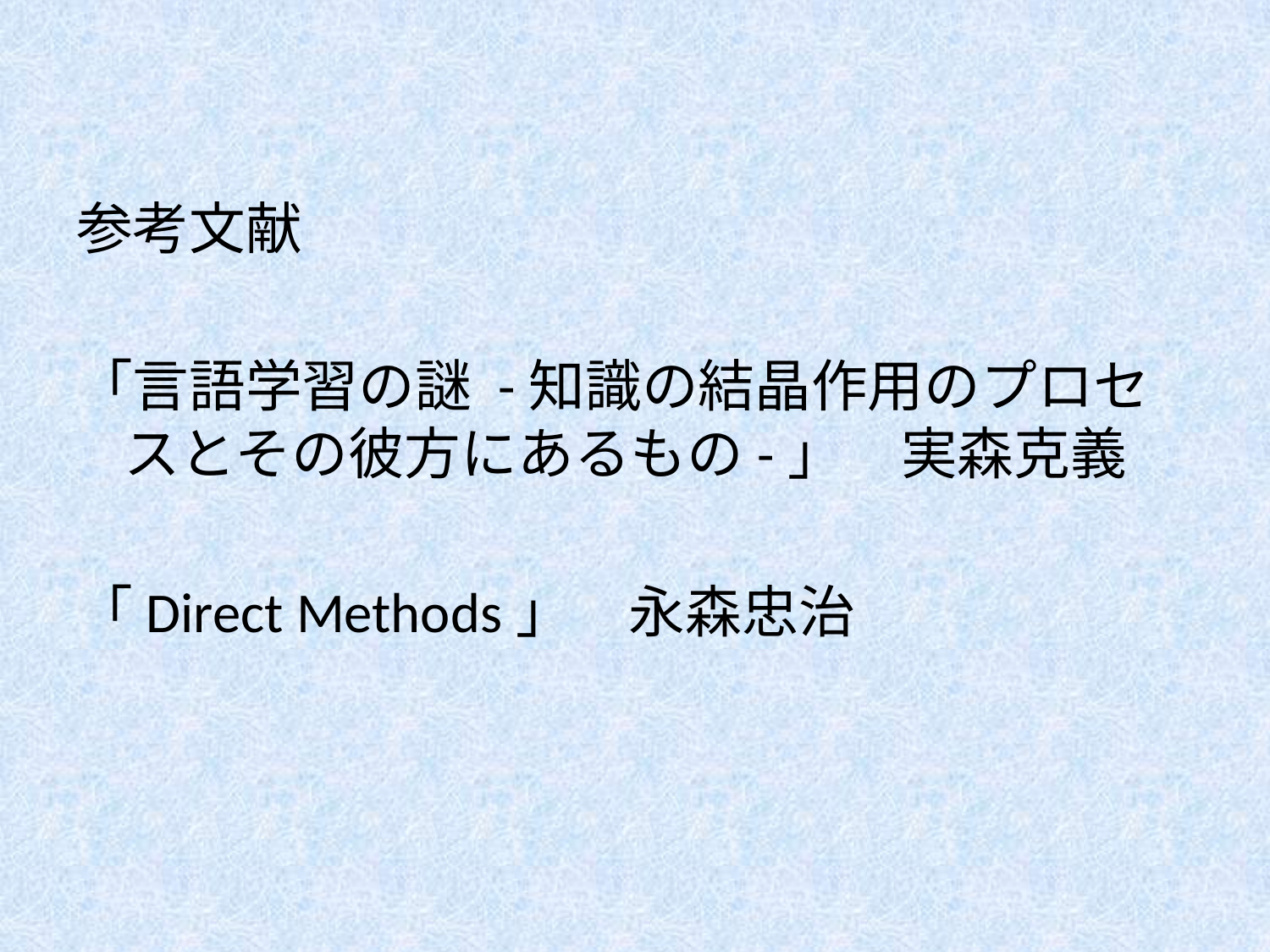

参考文献

「言語学習の謎 -知識の結晶作用のプロセスとその彼方にあるもの-」　実森克義

「Direct Methods」　永森忠治